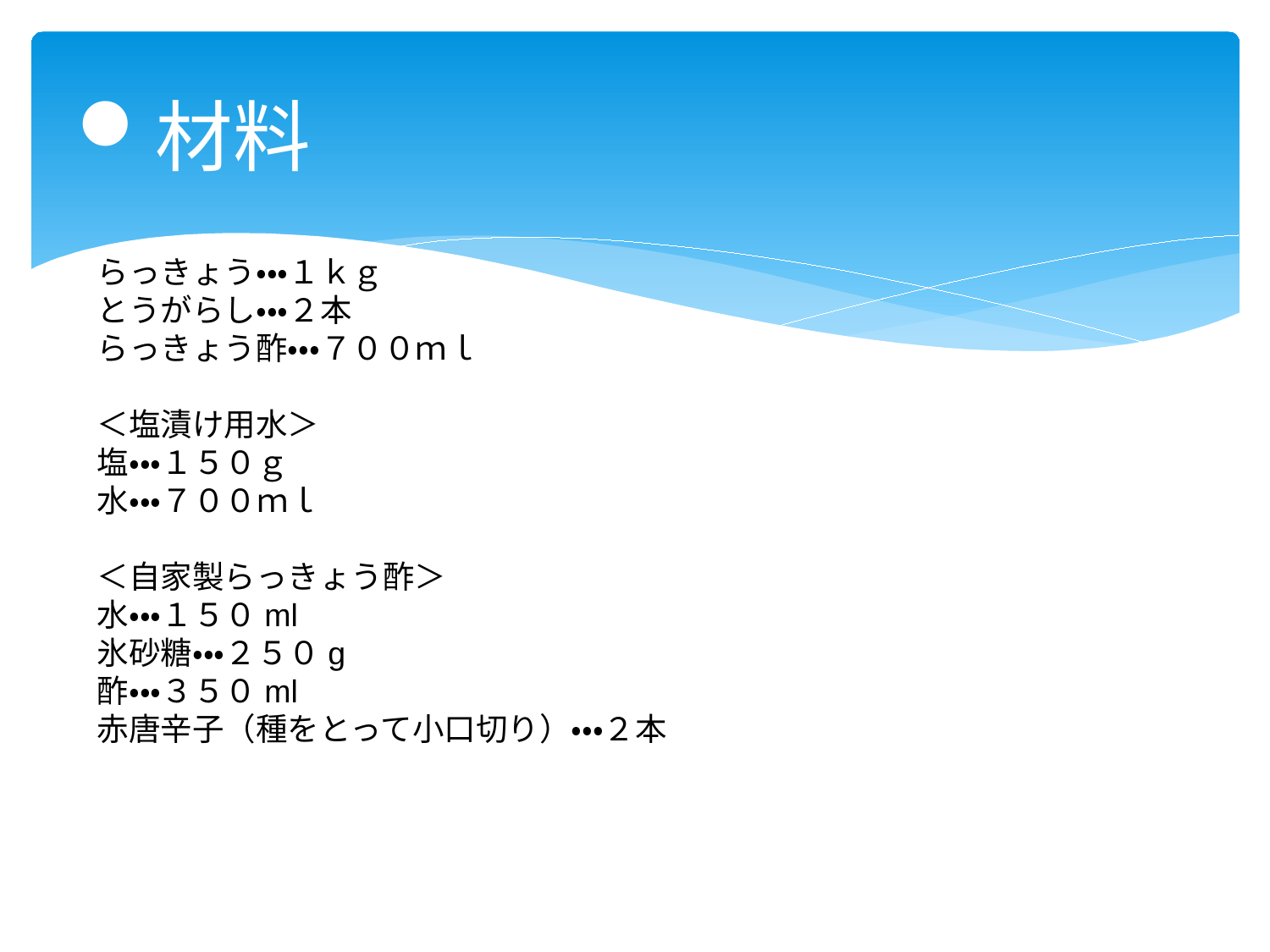

# 材料
らっきょう・・・１ｋｇ
とうがらし・・・２本
らっきょう酢・・・７００ｍｌ

＜塩漬け用水＞
塩・・・１５０ｇ
水・・・７００ｍｌ

＜自家製らっきょう酢＞
水・・・１５０ml
氷砂糖・・・２５０g
酢・・・３５０ml
赤唐辛子（種をとって小口切り）・・・２本